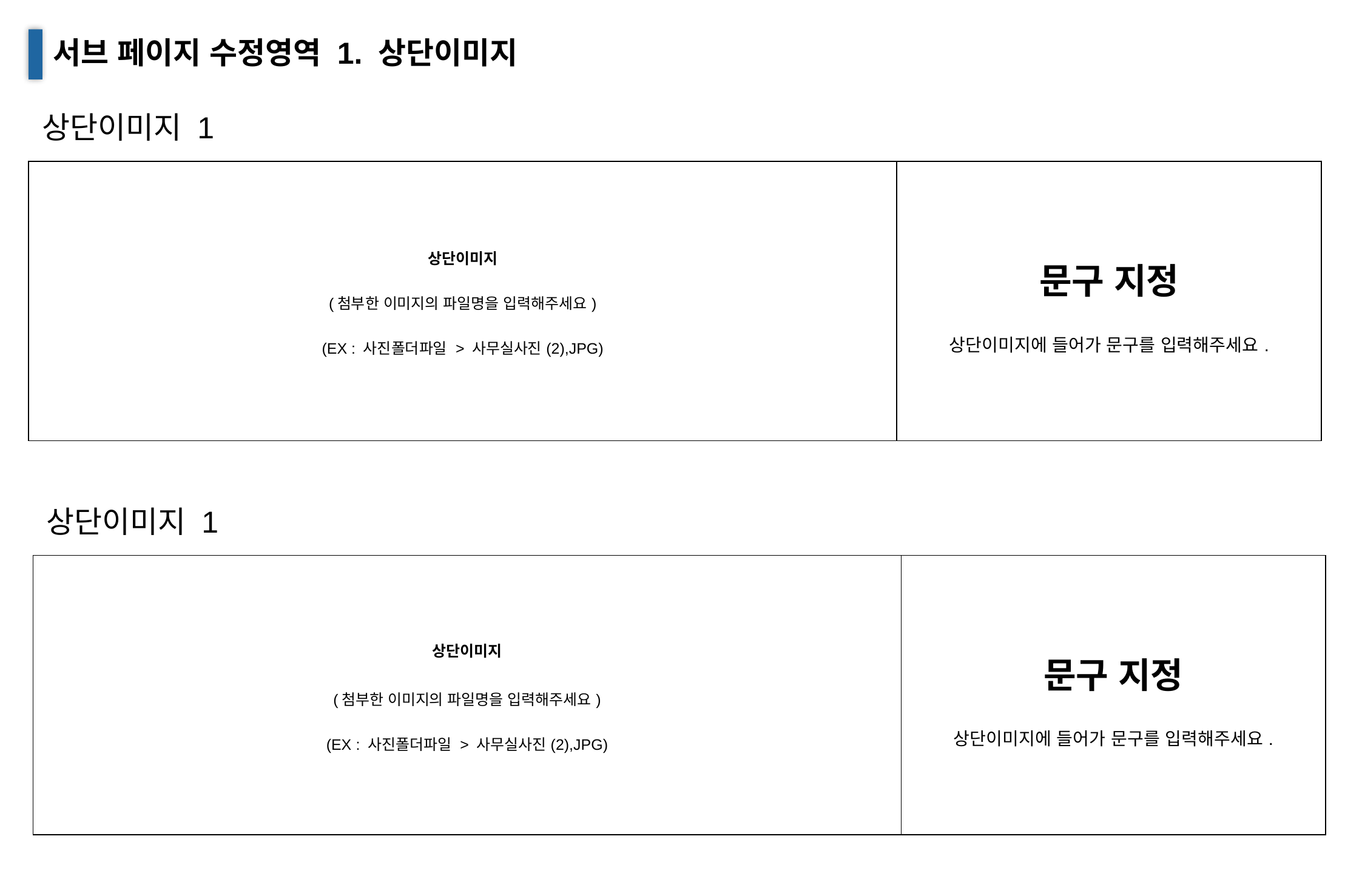

서브 페이지 수정영역 1. 상단이미지
상단이미지 1
| 상단이미지 (첨부한 이미지의 파일명을 입력해주세요) (EX : 사진폴더파일 > 사무실사진(2),JPG) | 문구 지정 상단이미지에 들어가 문구를 입력해주세요. |
| --- | --- |
상단이미지 1
| 상단이미지 (첨부한 이미지의 파일명을 입력해주세요) (EX : 사진폴더파일 > 사무실사진(2),JPG) | 문구 지정 상단이미지에 들어가 문구를 입력해주세요. |
| --- | --- |